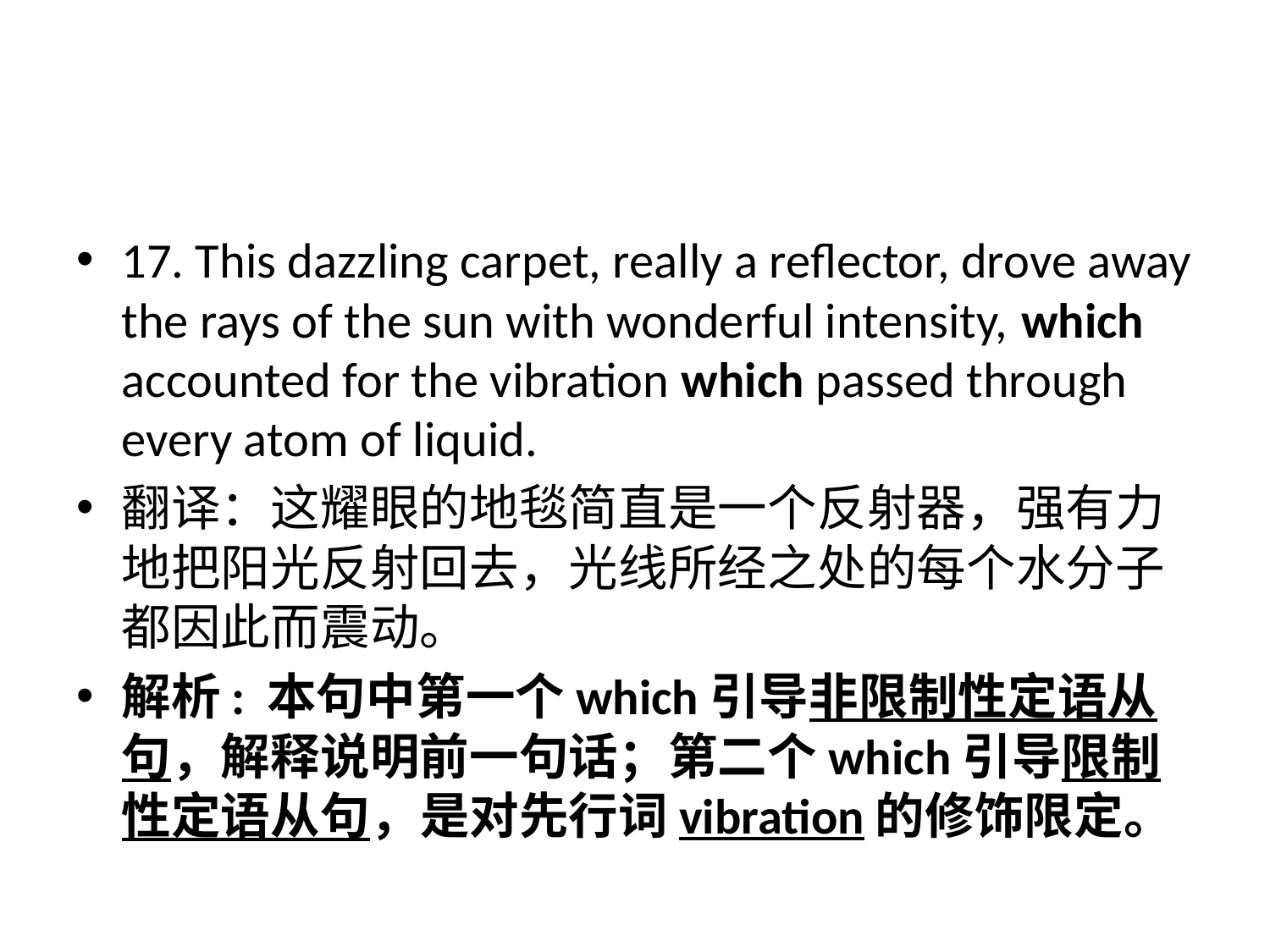

#
17. This dazzling carpet, really a reflector, drove away the rays of the sun with wonderful intensity, which accounted for the vibration which passed through every atom of liquid.
翻译：这耀眼的地毯简直是一个反射器，强有力地把阳光反射回去，光线所经之处的每个水分子都因此而震动。
解析: 本句中第一个which引导非限制性定语从句，解释说明前一句话；第二个which引导限制性定语从句，是对先行词vibration的修饰限定。